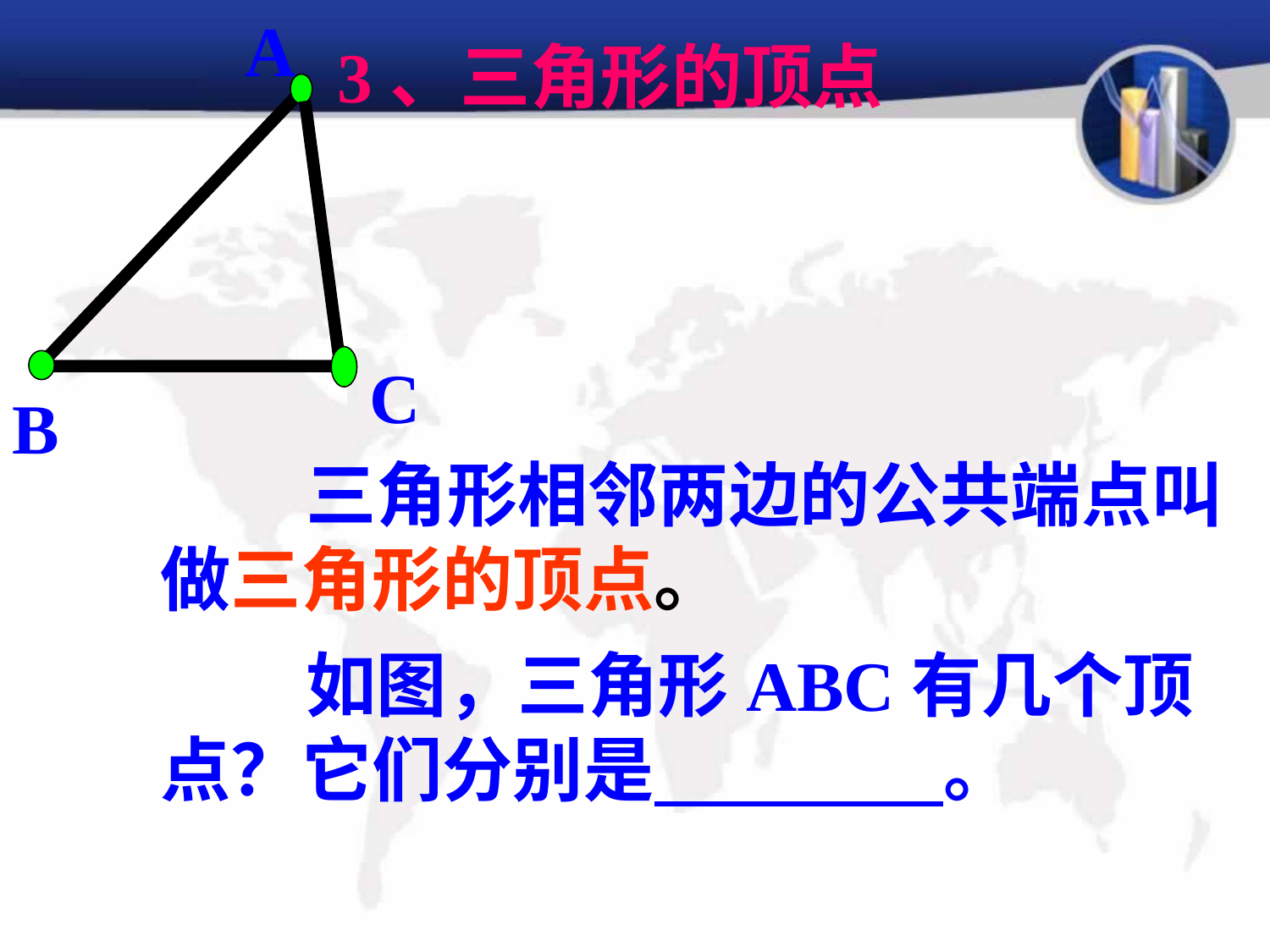

A
3、三角形的顶点

C

B
        三角形相邻两边的公共端点叫做三角形的顶点。
        如图，三角形ABC有几个顶点？它们分别是                  。